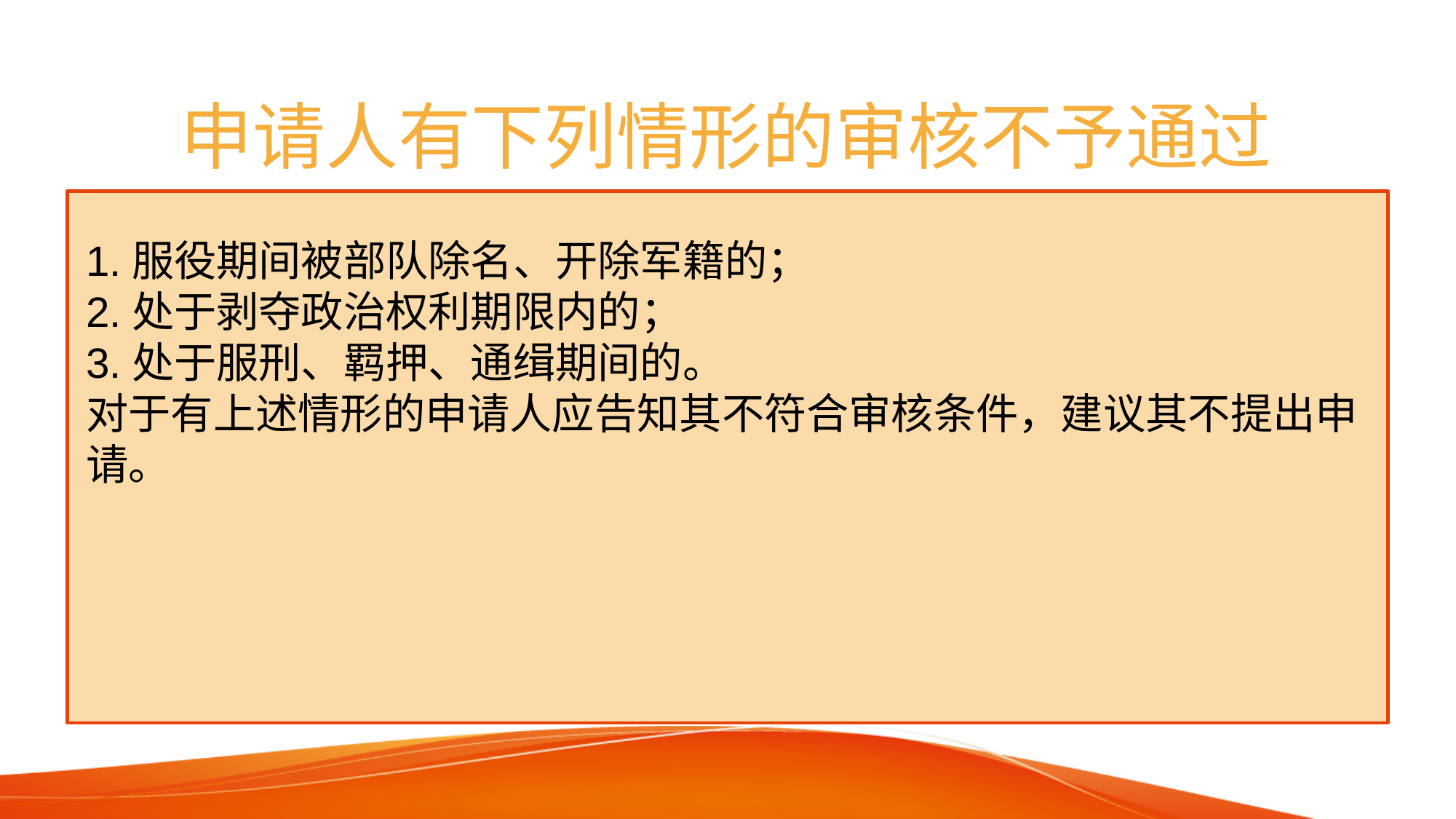

# 申请人有下列情形的审核不予通过

1.服役期间被部队除名、开除军籍的；
2.处于剥夺政治权利期限内的；
3.处于服刑、羁押、通缉期间的。
对于有上述情形的申请人应告知其不符合审核条件，建议其不提出申请。